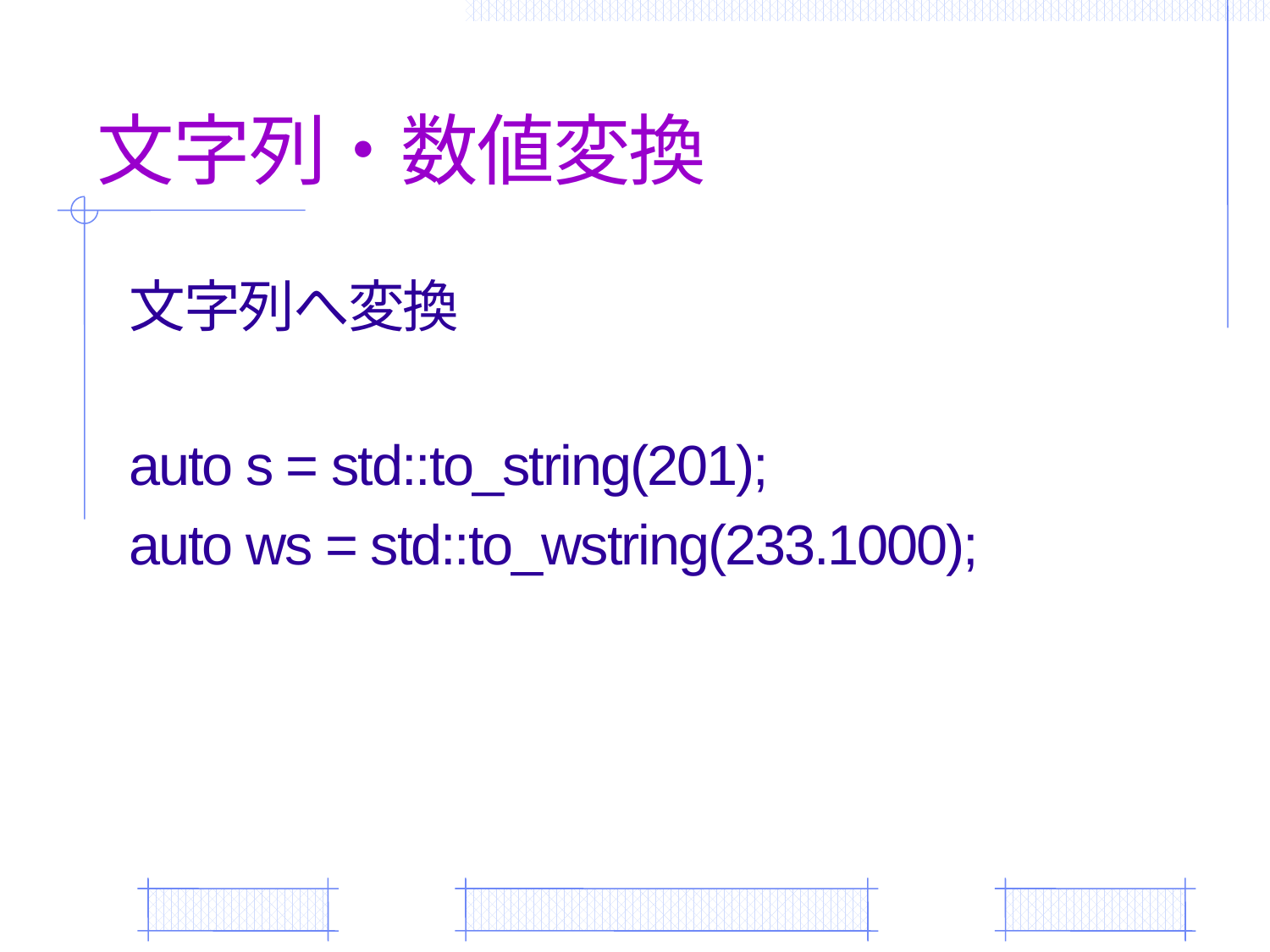

# 文字列・数値変換
文字列へ変換

auto s = std::to_string(201);
auto ws = std::to_wstring(233.1000);